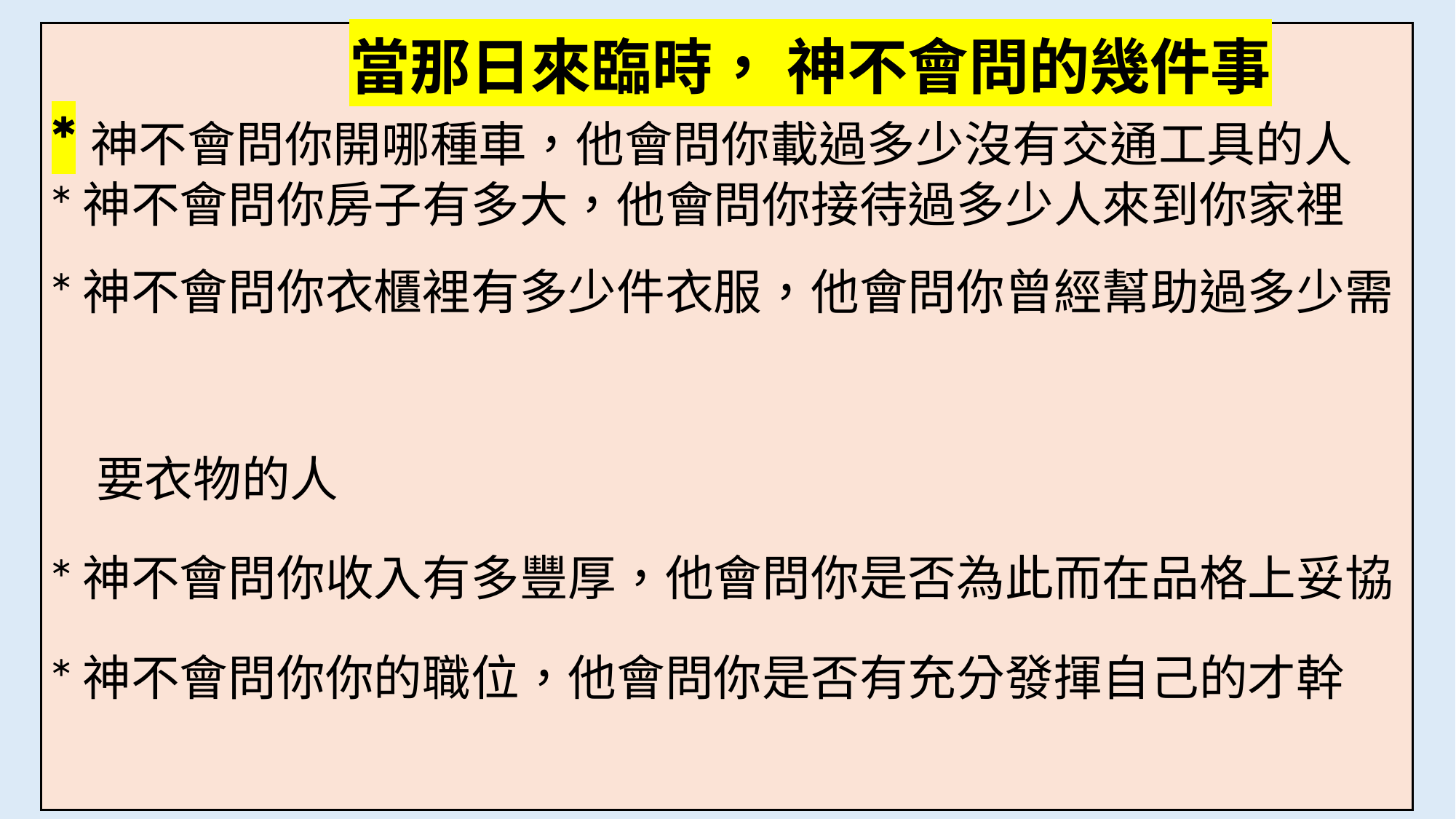

當那日來臨時， 神不會問的幾件事
*神不會問你開哪種車，他會問你載過多少沒有交通工具的人
*神不會問你房子有多大，他會問你接待過多少人來到你家裡
*神不會問你衣櫃裡有多少件衣服，他會問你曾經幫助過多少需
   要衣物的人
*神不會問你收入有多豐厚，他會問你是否為此而在品格上妥協
*神不會問你你的職位，他會問你是否有充分發揮自己的才幹